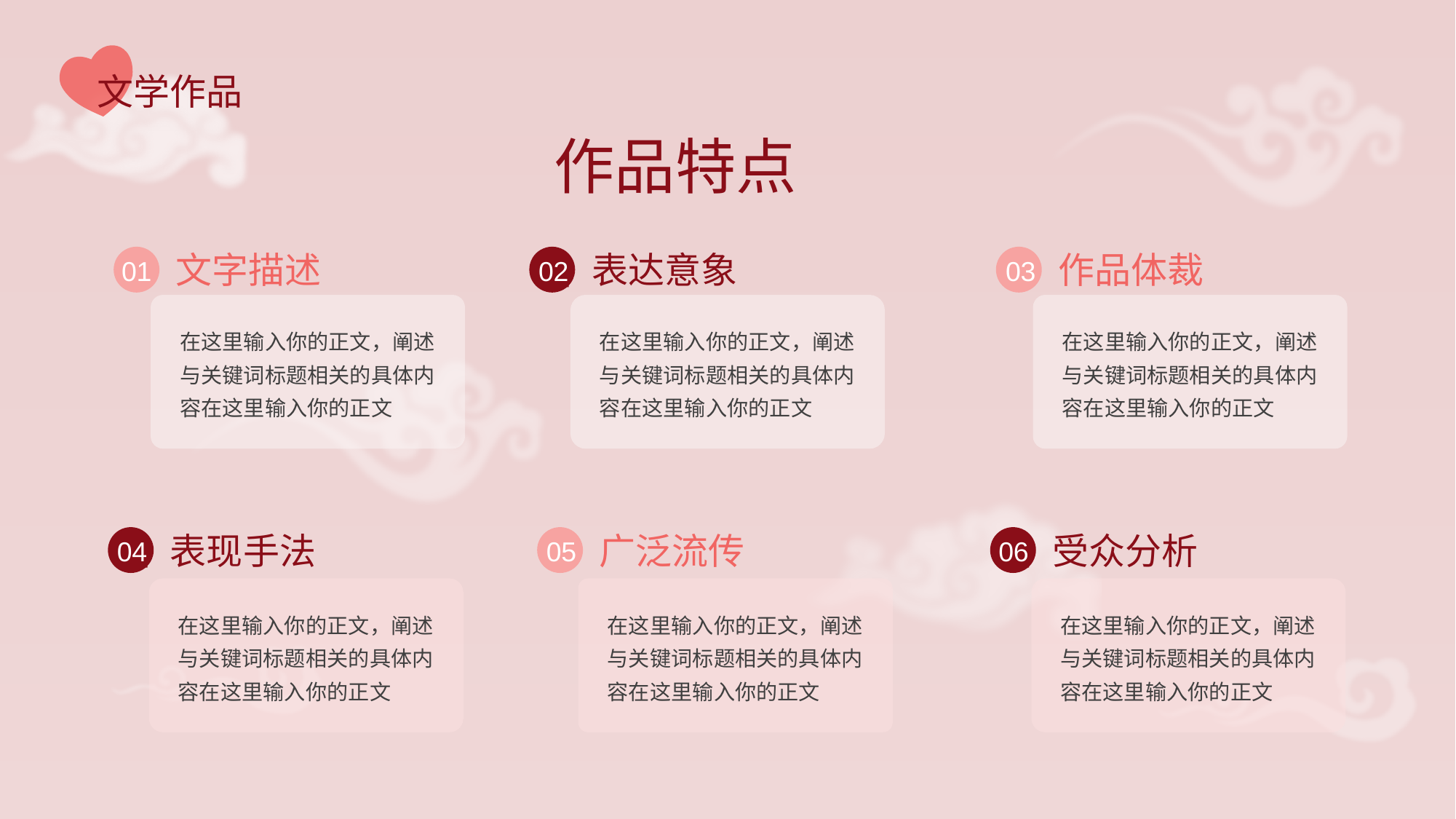

文学作品
作品特点

01

02

03
文字描述
表达意象
作品体裁

在这里输入你的正文，阐述与关键词标题相关的具体内容在这里输入你的正文
在这里输入你的正文，阐述与关键词标题相关的具体内容在这里输入你的正文
在这里输入你的正文，阐述与关键词标题相关的具体内容在这里输入你的正文

04

05

06
表现手法
广泛流传
受众分析

在这里输入你的正文，阐述与关键词标题相关的具体内容在这里输入你的正文
在这里输入你的正文，阐述与关键词标题相关的具体内容在这里输入你的正文
在这里输入你的正文，阐述与关键词标题相关的具体内容在这里输入你的正文